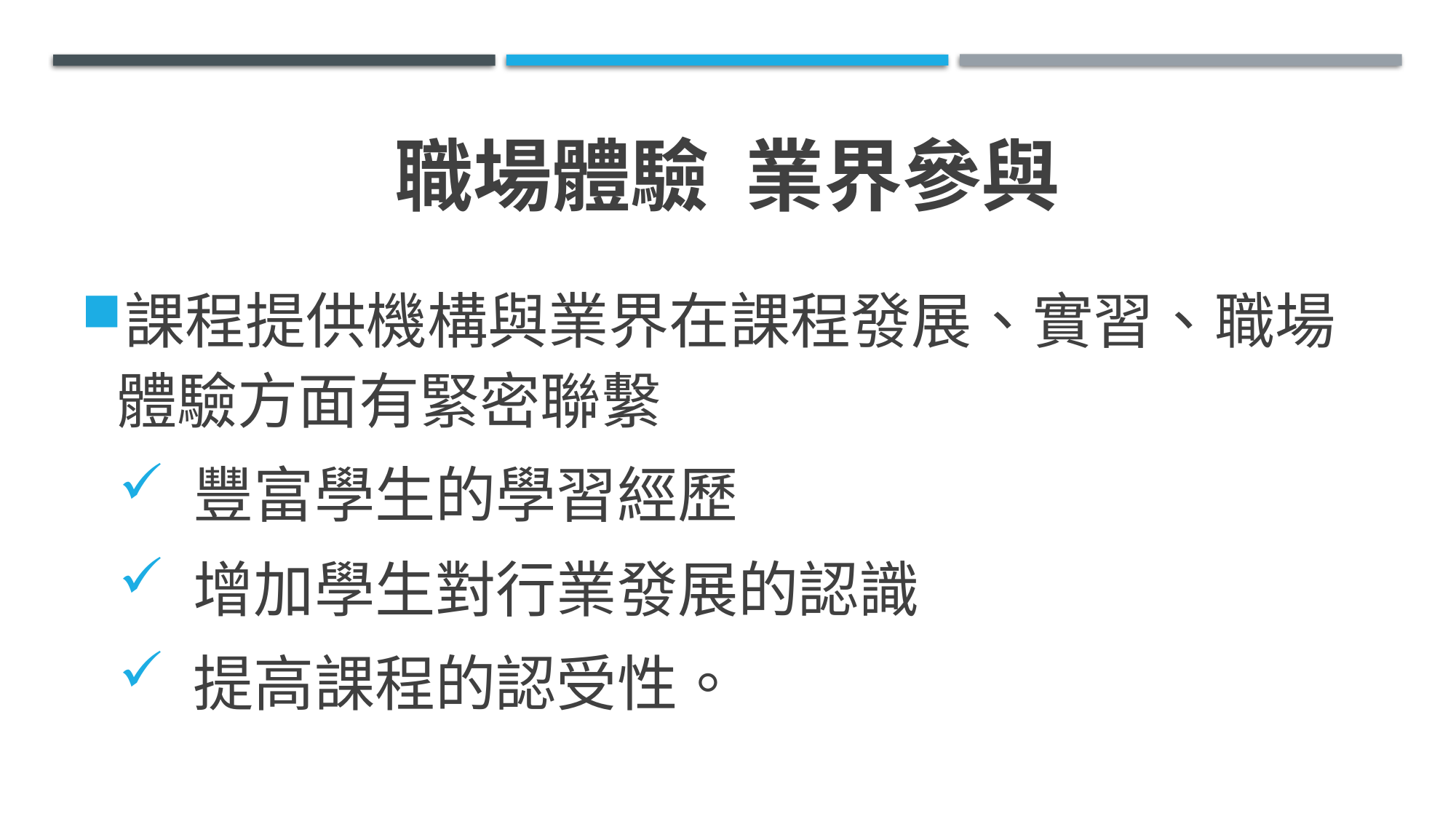

# 職場體驗  業界參與
課程提供機構與業界在課程發展、實習、職場體驗方面有緊密聯繫
 豐富學生的學習經歷
 增加學生對行業發展的認識
 提高課程的認受性。